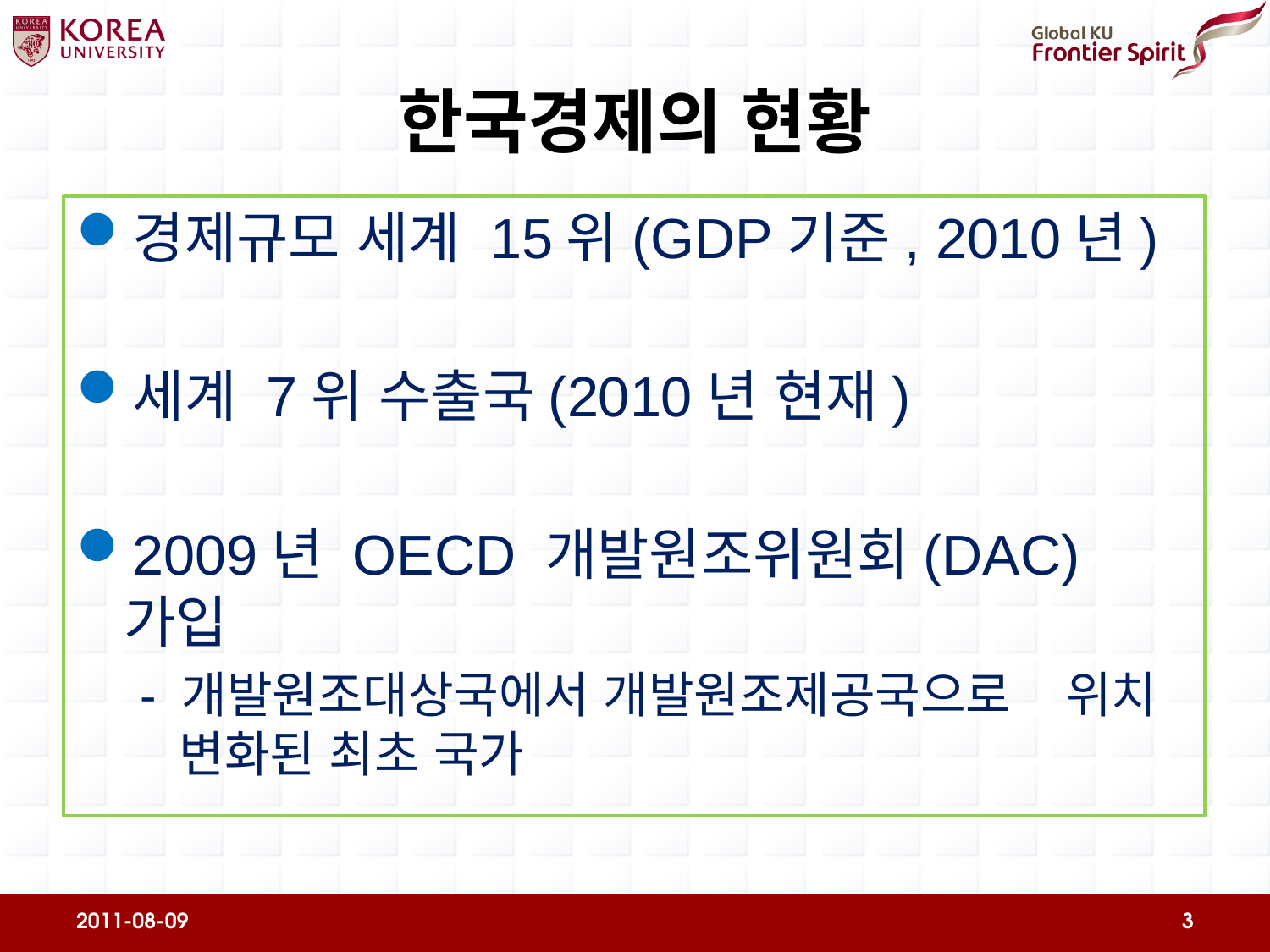

# 한국경제의 현황
경제규모 세계 15위(GDP기준, 2010년)

세계 7위 수출국(2010년 현재)

2009년 OECD 개발원조위원회(DAC) 가입
- 개발원조대상국에서 개발원조제공국으로    위치 변화된 최초 국가

2011-08-09
3